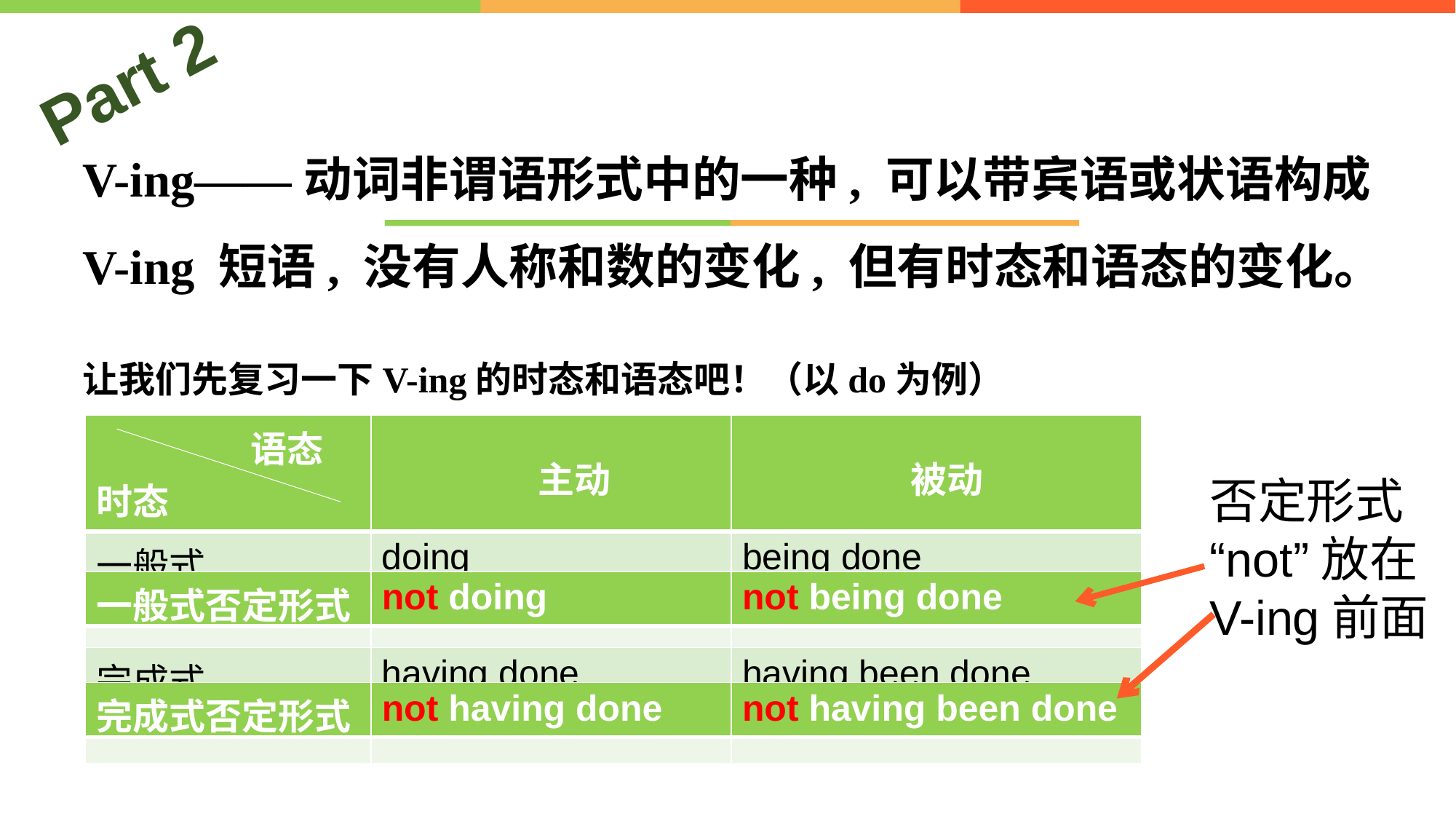

Part 2

V-ing——动词非谓语形式中的一种, 可以带宾语或状语构成
V-ing 短语, 没有人称和数的变化, 但有时态和语态的变化。

让我们先复习一下V-ing的时态和语态吧！（以do为例）
| 语态 时态 | 主动 | 被动 |
| --- | --- | --- |
| 一般式 | doing | being done |
|  |  |  |
| 完成式 | having done | having been done |
|  |  |  |
否定形式
“not”放在V-ing前面
| 一般式否定形式 | not doing | not being done |
| --- | --- | --- |
| 完成式否定形式 | not having done | not having been done |
| --- | --- | --- |